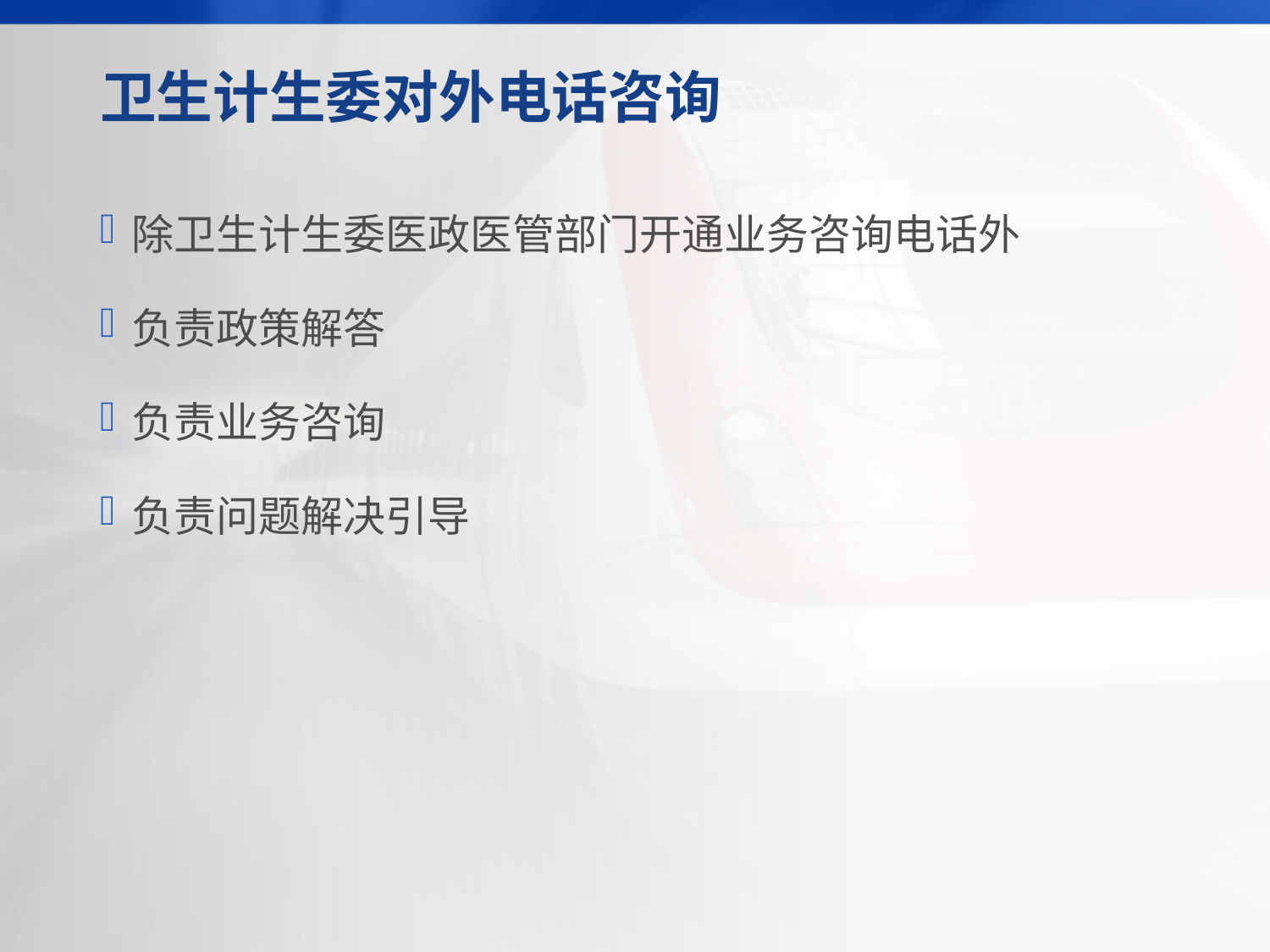

# 卫生计生委对外电话咨询
除卫生计生委医政医管部门开通业务咨询电话外
负责政策解答
负责业务咨询
负责问题解决引导